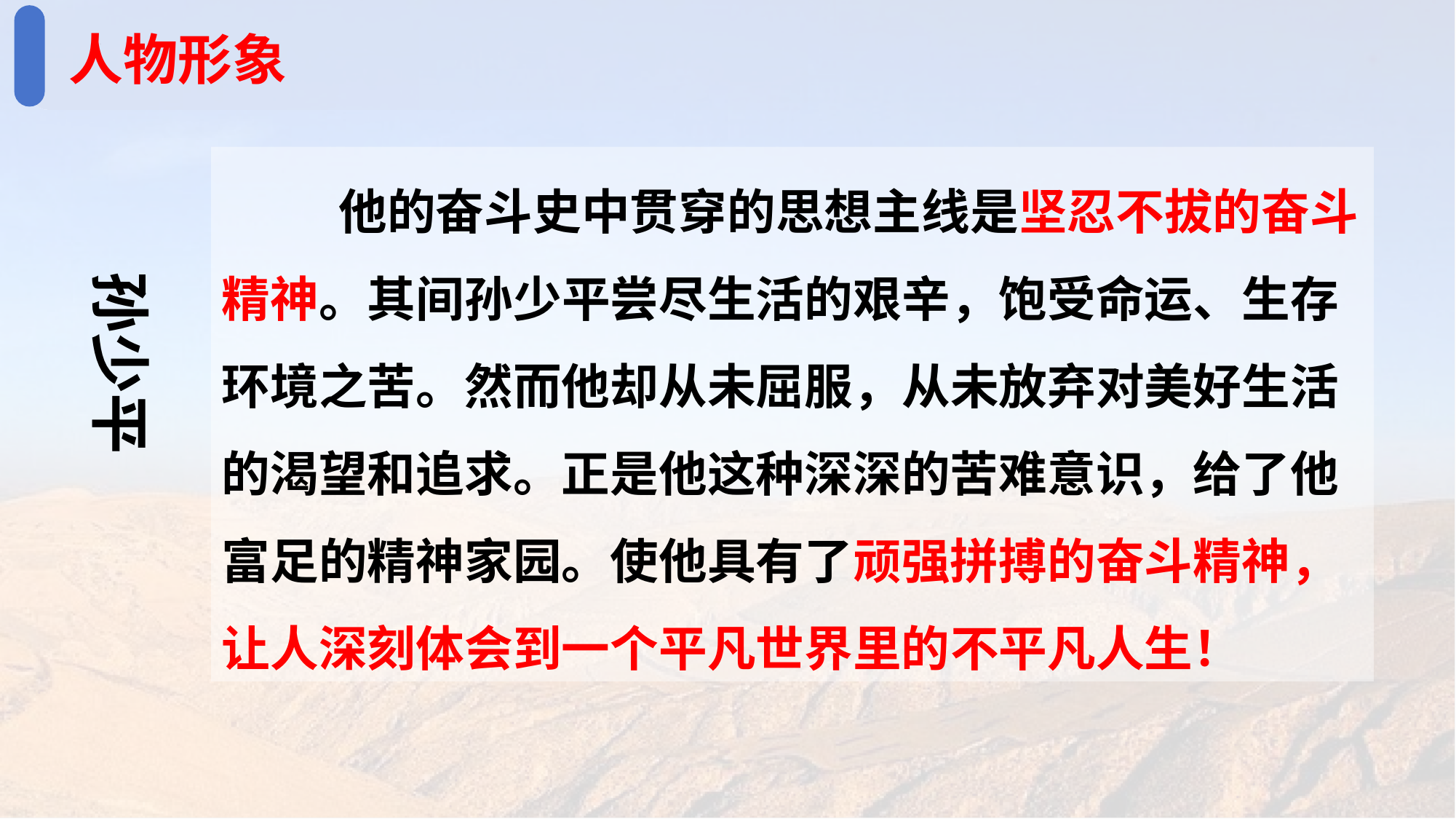

人物形象
     他的奋斗史中贯穿的思想主线是坚忍不拔的奋斗精神。其间孙少平尝尽生活的艰辛，饱受命运、生存环境之苦。然而他却从未屈服，从未放弃对美好生活的渴望和追求。正是他这种深深的苦难意识，给了他富足的精神家园。使他具有了顽强拼搏的奋斗精神， 让人深刻体会到一个平凡世界里的不平凡人生！
孙少平